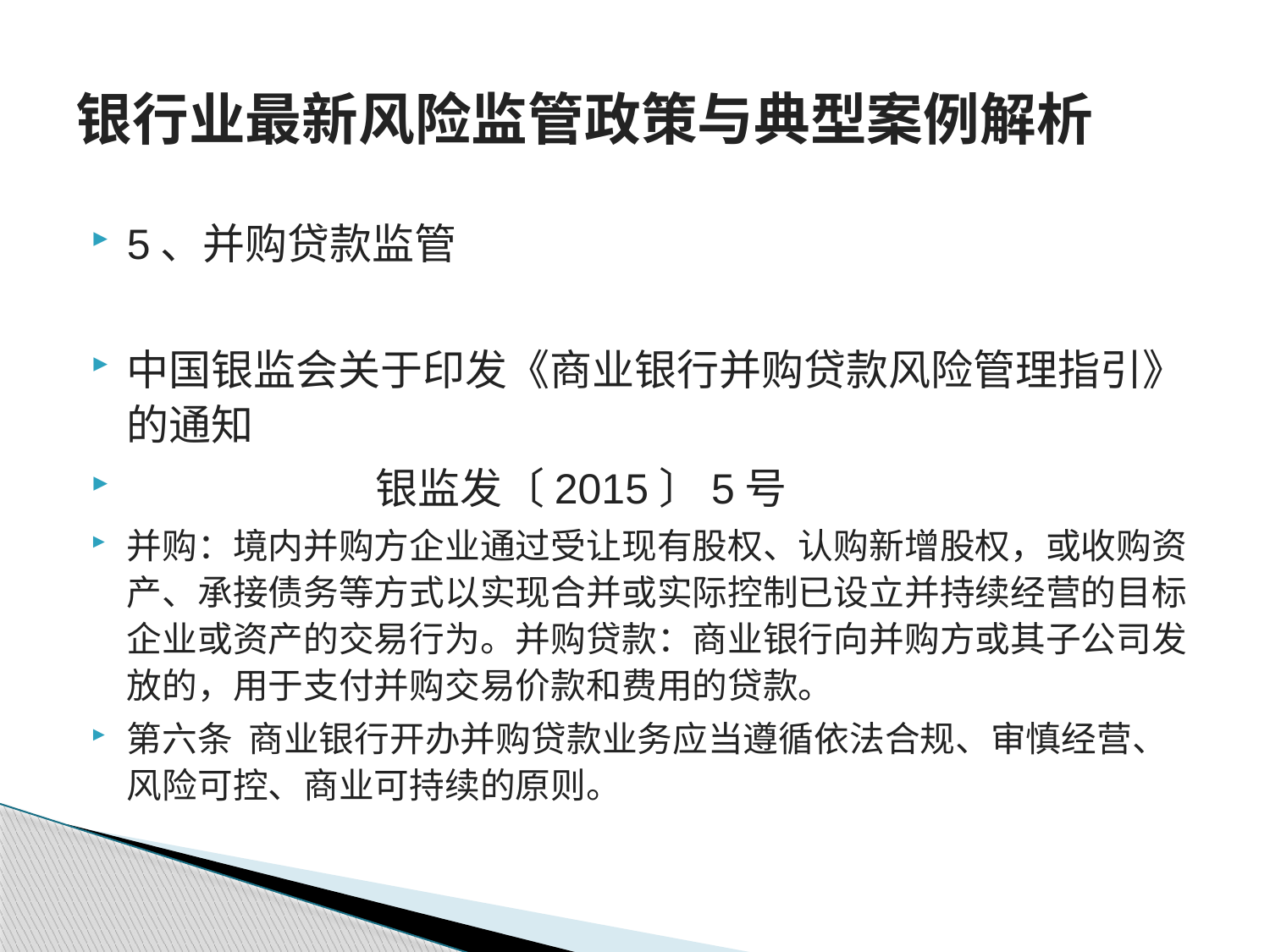

# 银行业最新风险监管政策与典型案例解析
5、并购贷款监管

中国银监会关于印发《商业银行并购贷款风险管理指引》的通知
                         银监发〔2015〕5号
并购：境内并购方企业通过受让现有股权、认购新增股权，或收购资产、承接债务等方式以实现合并或实际控制已设立并持续经营的目标企业或资产的交易行为。并购贷款：商业银行向并购方或其子公司发放的，用于支付并购交易价款和费用的贷款。
第六条  商业银行开办并购贷款业务应当遵循依法合规、审慎经营、风险可控、商业可持续的原则。